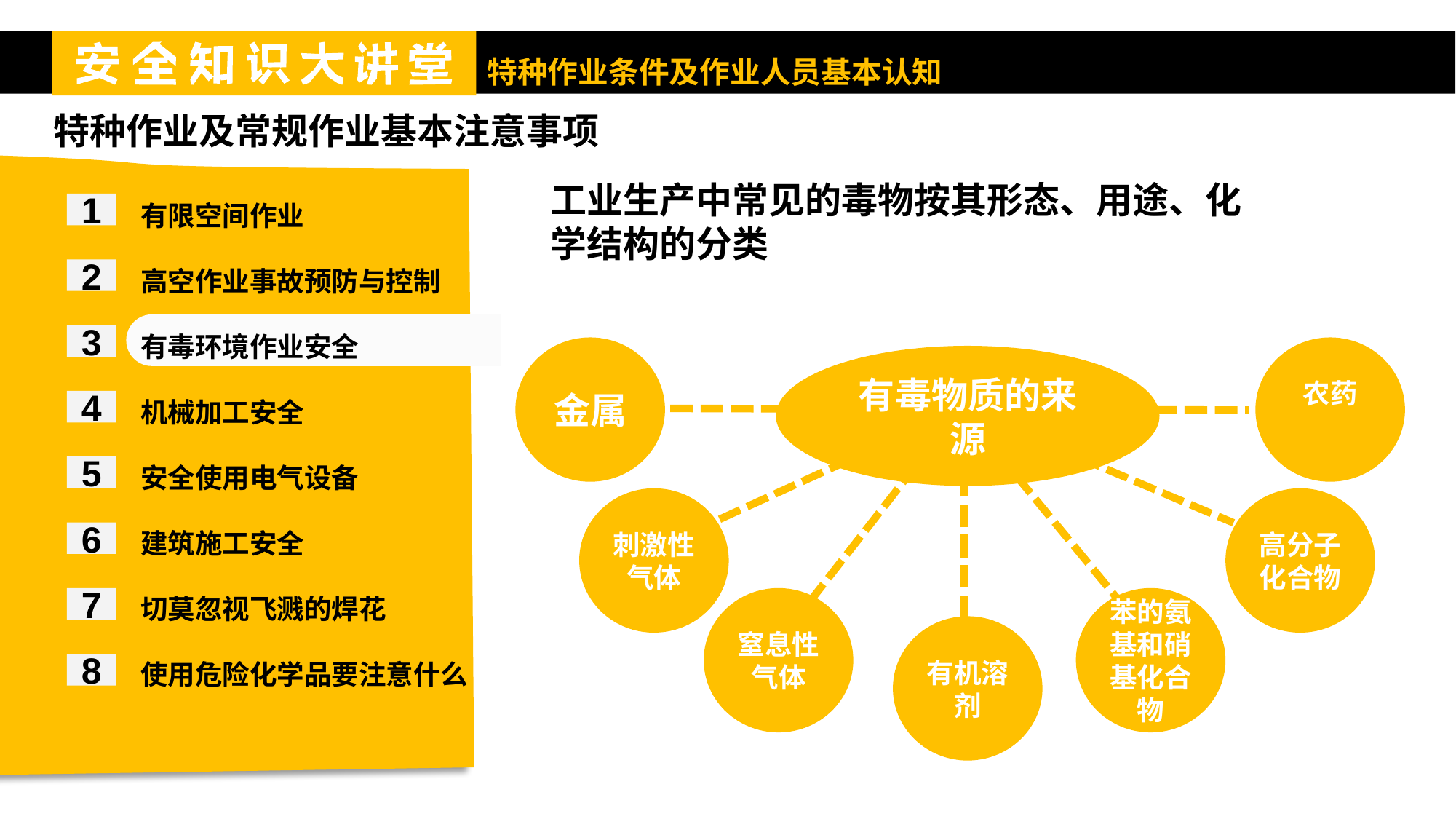

特种作业及常规作业基本注意事项

有限空间作业
高空作业事故预防与控制
有毒环境作业安全
机械加工安全
安全使用电气设备
建筑施工安全
切莫忽视飞溅的焊花
使用危险化学品要注意什么
工业生产中常见的毒物按其形态、用途、化学结构的分类
1
2
3
金属
农药

有毒物质的来源
4

5
刺激性气体
高分子化合物
6
7
窒息性气体
苯的氨基和硝基化合物
有机溶剂
8